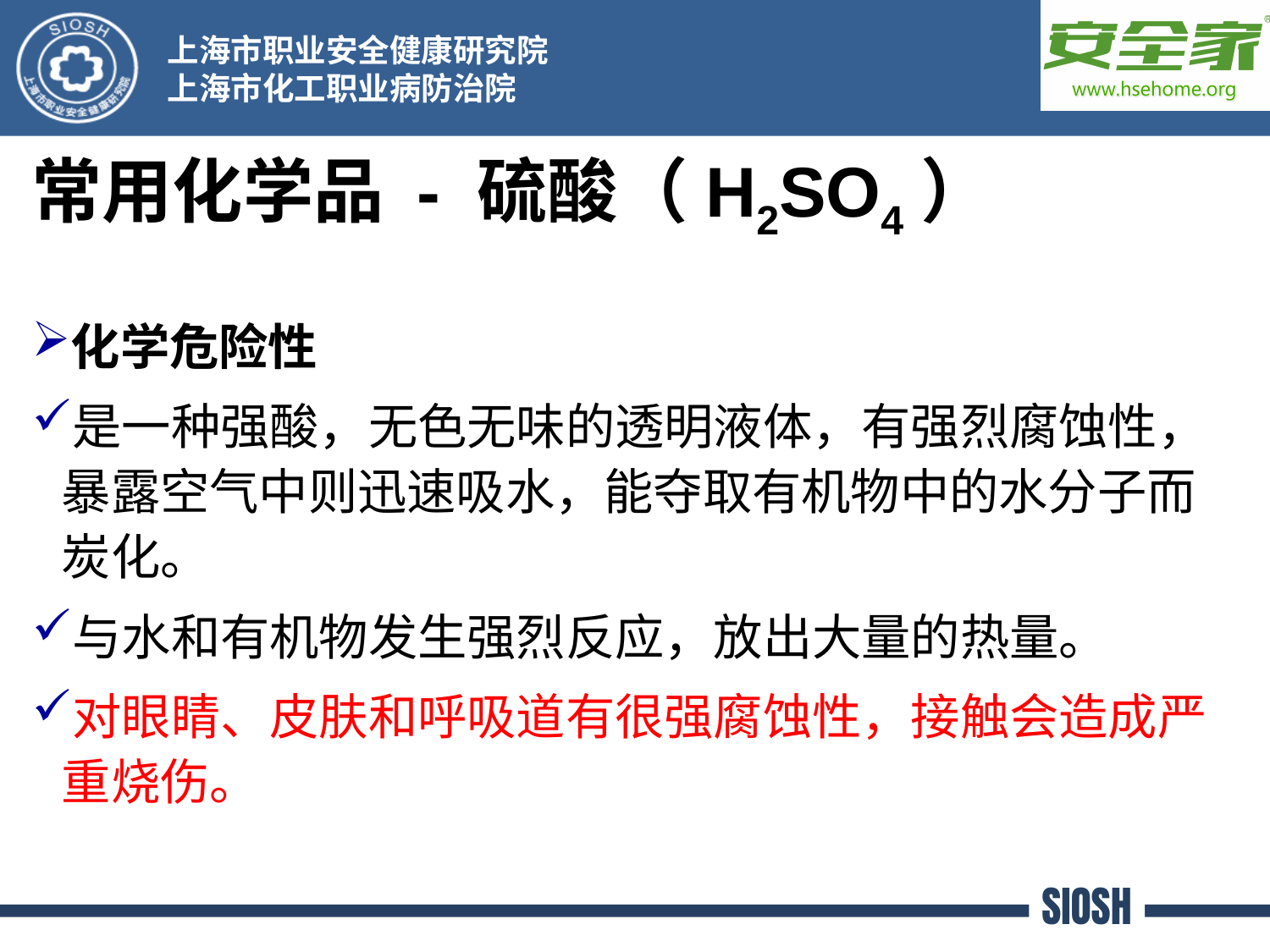

常用化学品 - 硫酸（H2SO4）

化学危险性
是一种强酸，无色无味的透明液体，有强烈腐蚀性，暴露空气中则迅速吸水，能夺取有机物中的水分子而炭化。
与水和有机物发生强烈反应，放出大量的热量。
对眼睛、皮肤和呼吸道有很强腐蚀性，接触会造成严重烧伤。